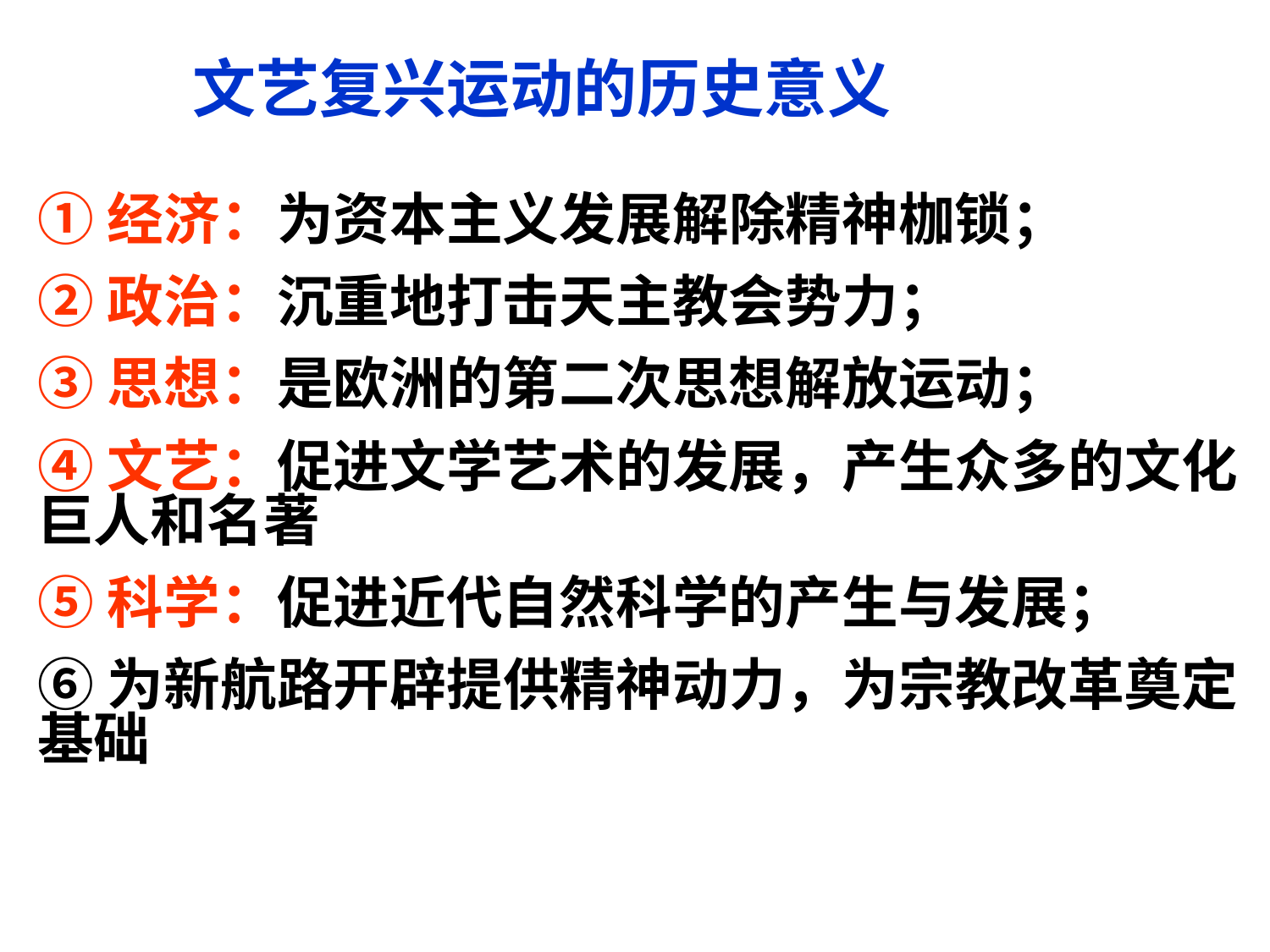

文艺复兴运动的历史意义
①经济：为资本主义发展解除精神枷锁；
②政治：沉重地打击天主教会势力；
③思想：是欧洲的第二次思想解放运动；
④文艺：促进文学艺术的发展，产生众多的文化巨人和名著
⑤科学：促进近代自然科学的产生与发展；
⑥为新航路开辟提供精神动力，为宗教改革奠定基础